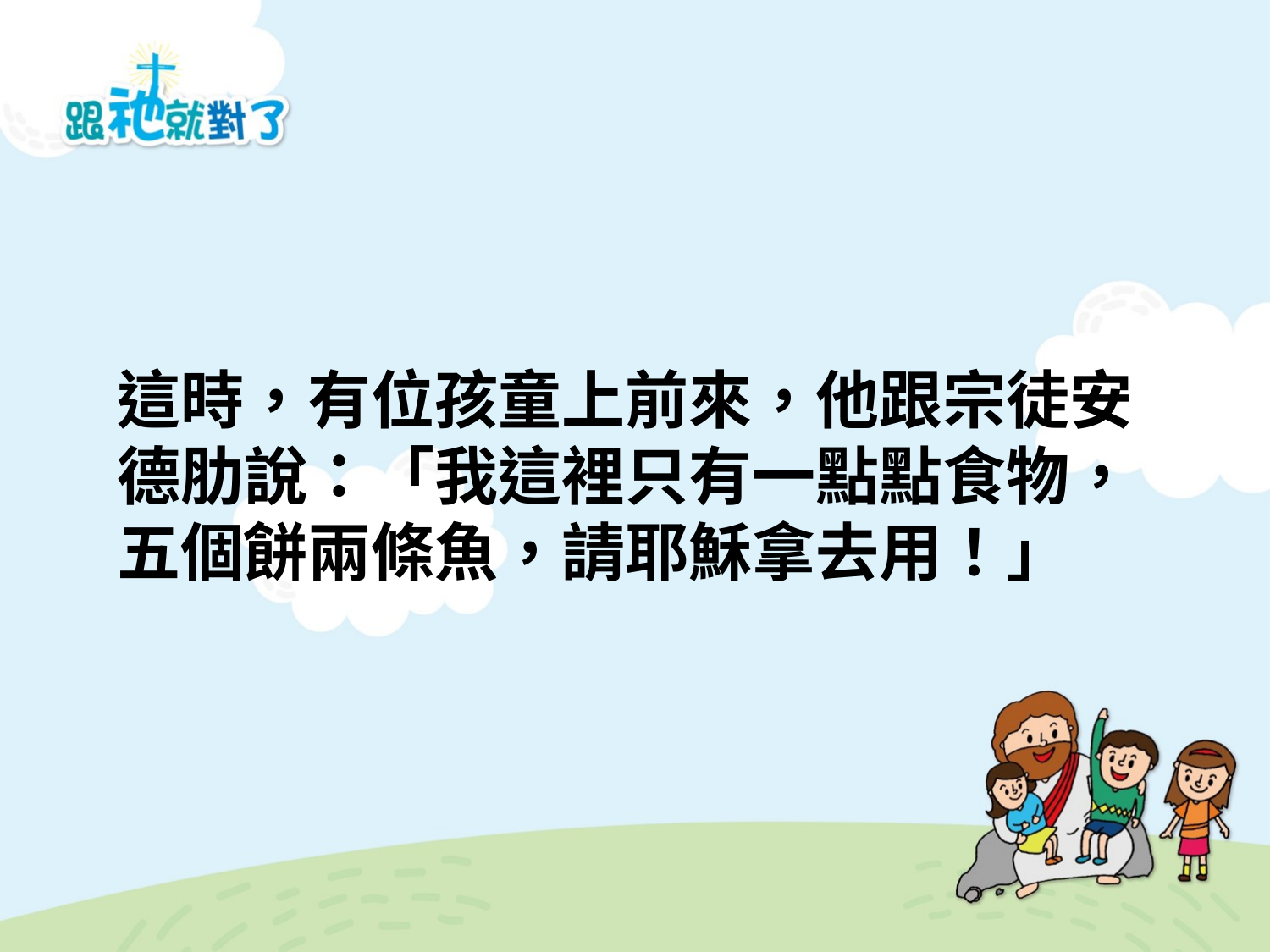

這時，有位孩童上前來，他跟宗徒安德肋說：「我這裡只有一點點食物，五個餅兩條魚，請耶穌拿去用！」